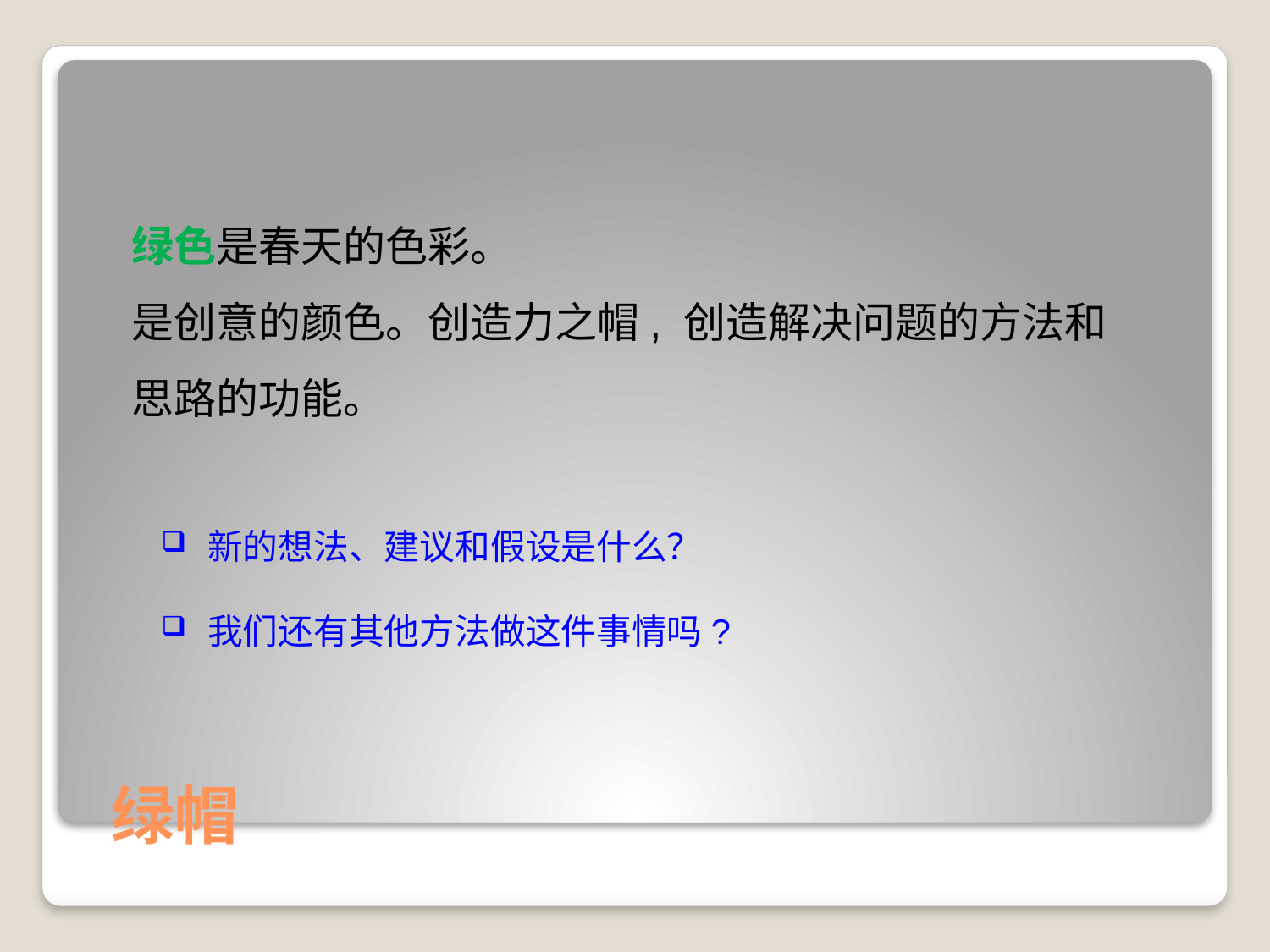

绿色是春天的色彩。
是创意的颜色。创造力之帽, 创造解决问题的方法和思路的功能。
 新的想法、建议和假设是什么？
 我们还有其他方法做这件事情吗?
# 绿帽